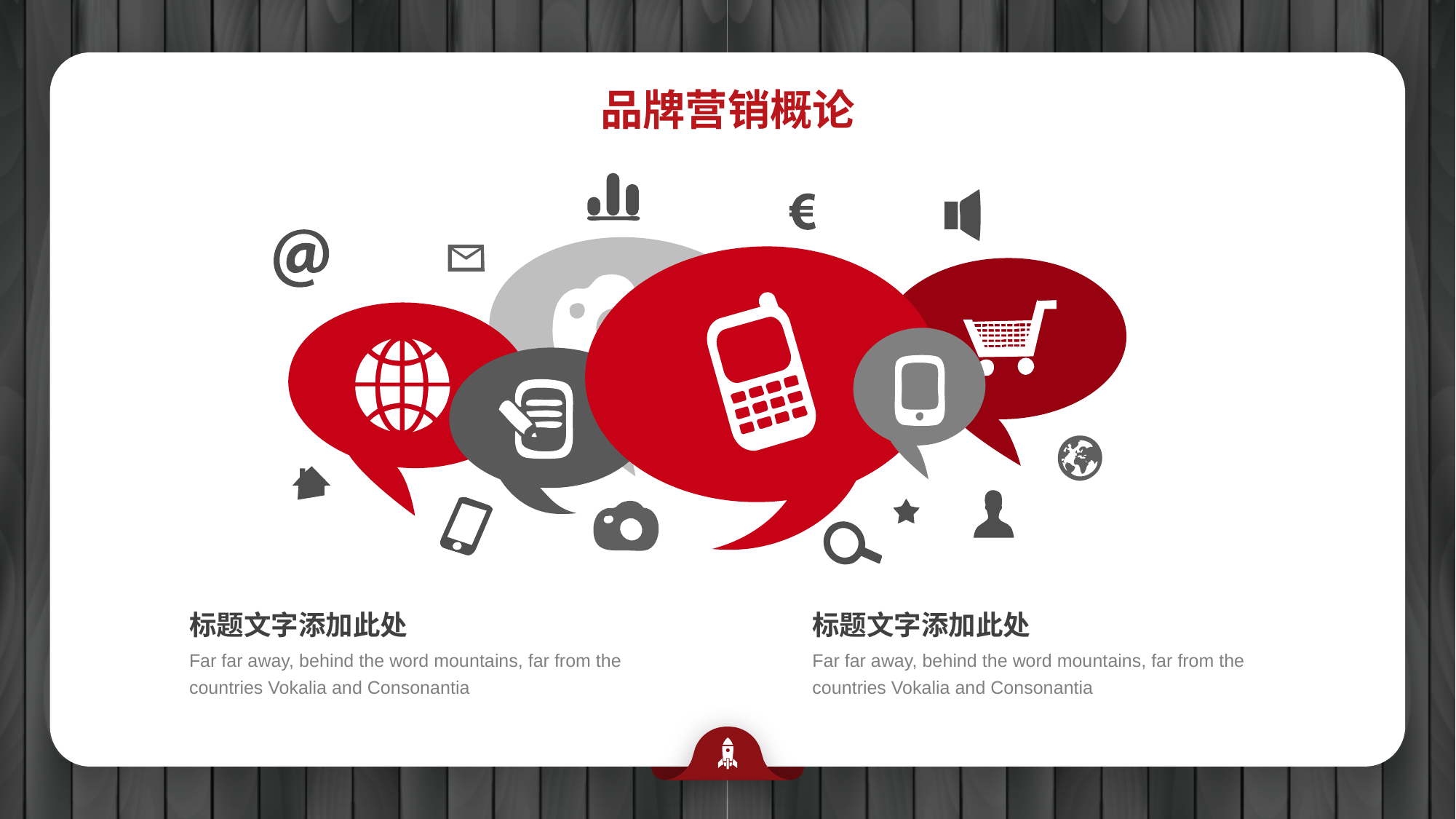

品牌营销概论

标题文字添加此处
Far far away, behind the word mountains, far from the countries Vokalia and Consonantia
标题文字添加此处
Far far away, behind the word mountains, far from the countries Vokalia and Consonantia